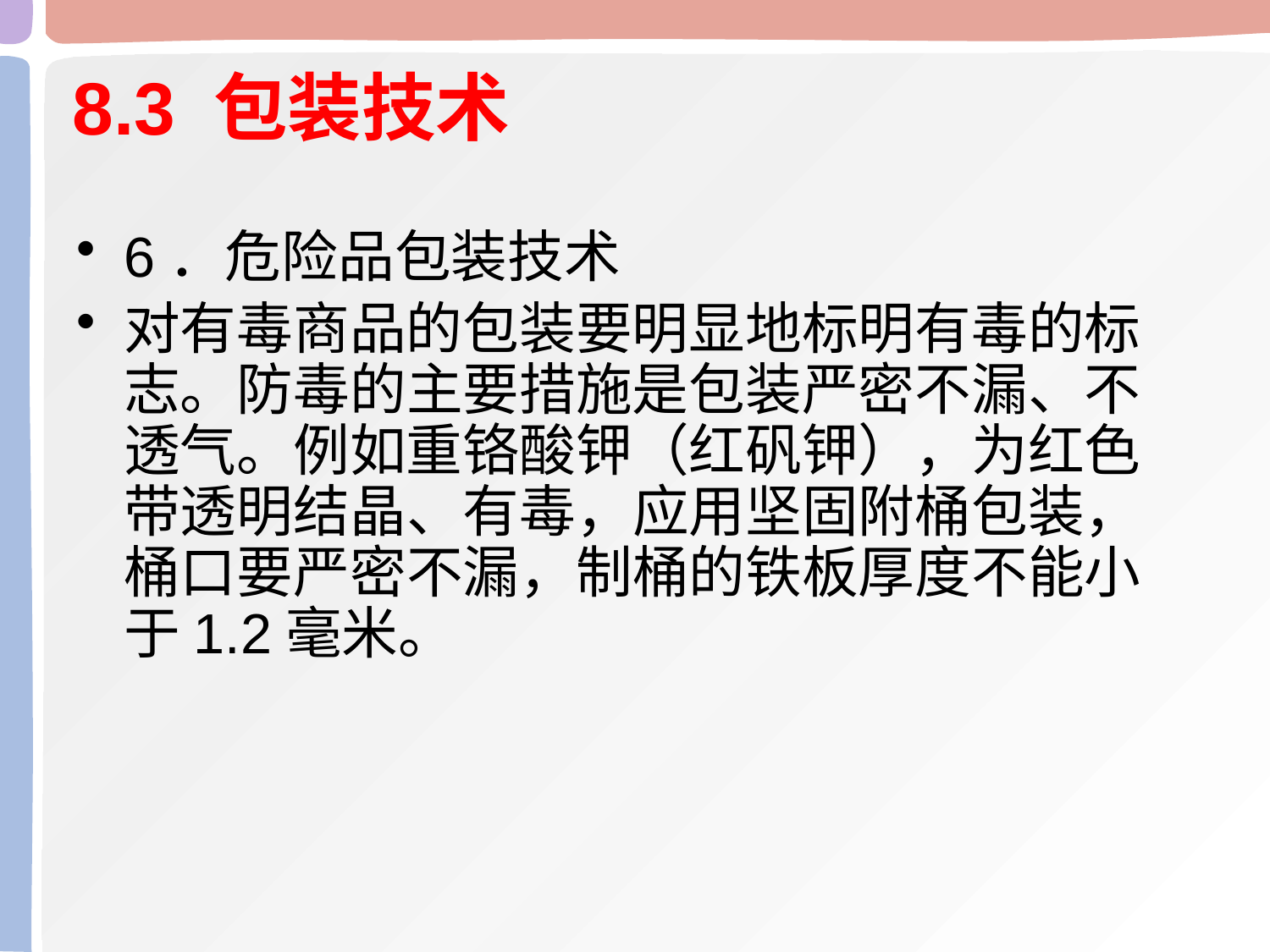

# 8.3 包装技术
6．危险品包装技术
对有毒商品的包装要明显地标明有毒的标志。防毒的主要措施是包装严密不漏、不透气。例如重铬酸钾（红矾钾），为红色带透明结晶、有毒，应用坚固附桶包装，桶口要严密不漏，制桶的铁板厚度不能小于1.2毫米。